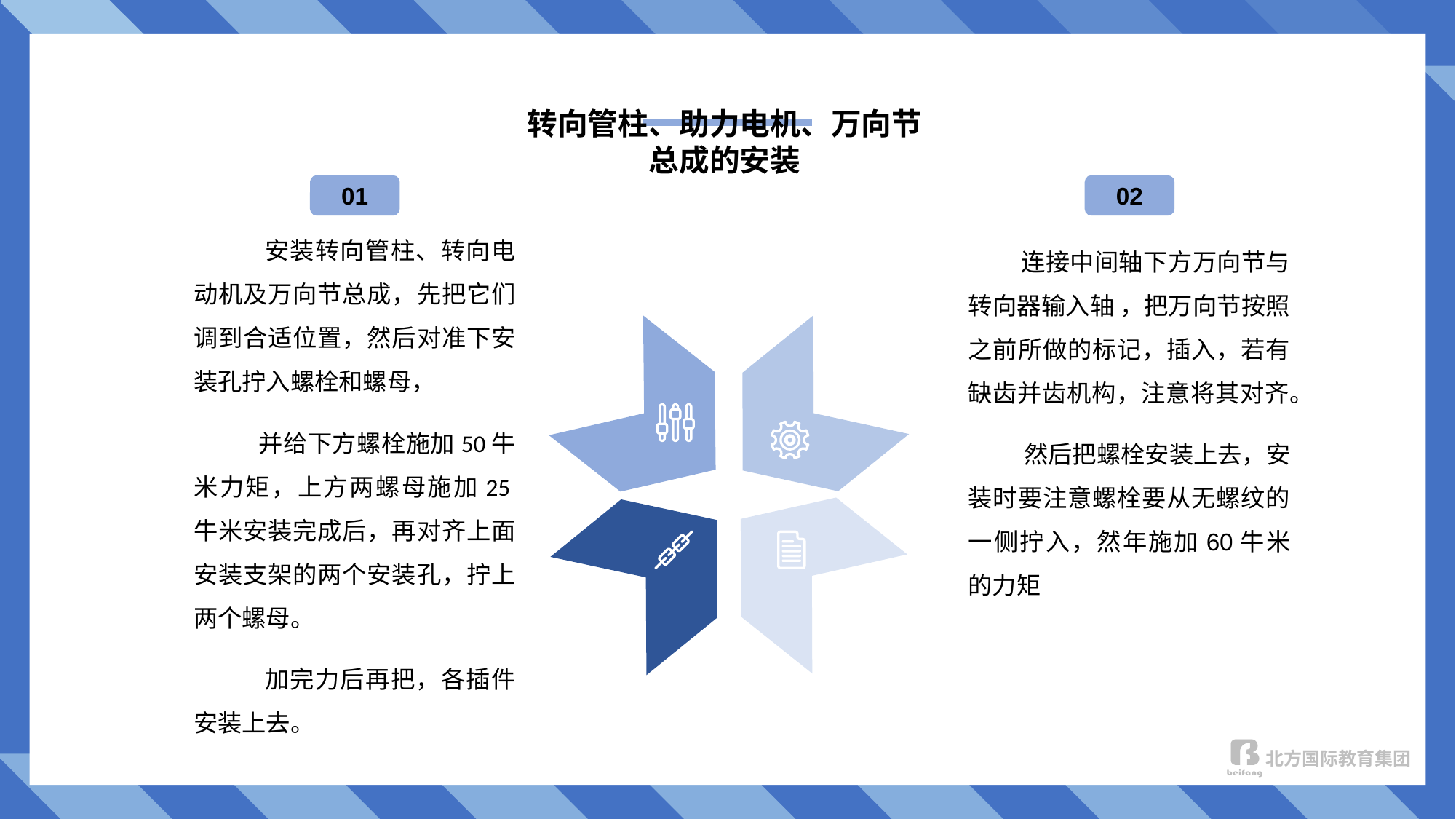

转向管柱、助力电机、万向节总成的安装
01
02
          安装转向管柱、转向电动机及万向节总成，先把它们调到合适位置，然后对准下安装孔拧入螺栓和螺母，
          并给下方螺栓施加50牛米力矩，上方两螺母施加25牛米安装完成后，再对齐上面安装支架的两个安装孔，拧上两个螺母。
          加完力后再把，各插件安装上去。
        连接中间轴下方万向节与转向器输入轴 ，把万向节按照之前所做的标记，插入，若有缺齿并齿机构，注意将其对齐。
         然后把螺栓安装上去，安装时要注意螺栓要从无螺纹的一侧拧入，然年施加60牛米的力矩